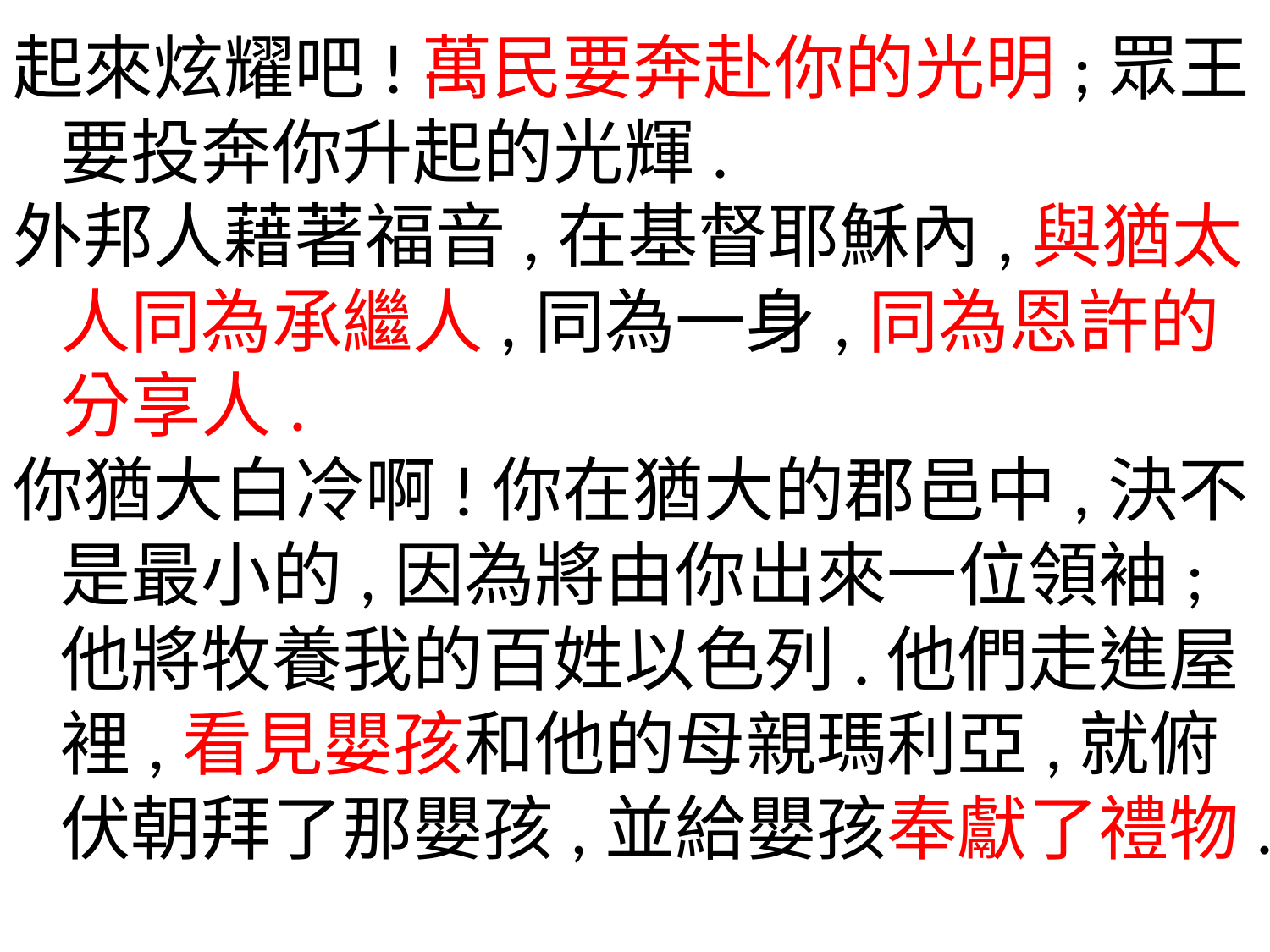

起來炫耀吧!萬民要奔赴你的光明;眾王要投奔你升起的光輝.
外邦人藉著福音,在基督耶穌內,與猶太人同為承繼人,同為一身,同為恩許的分享人.
你猶大白冷啊!你在猶大的郡邑中,決不是最小的,因為將由你出來一位領袖;他將牧養我的百姓以色列.他們走進屋裡,看見嬰孩和他的母親瑪利亞,就俯伏朝拜了那嬰孩,並給嬰孩奉獻了禮物.